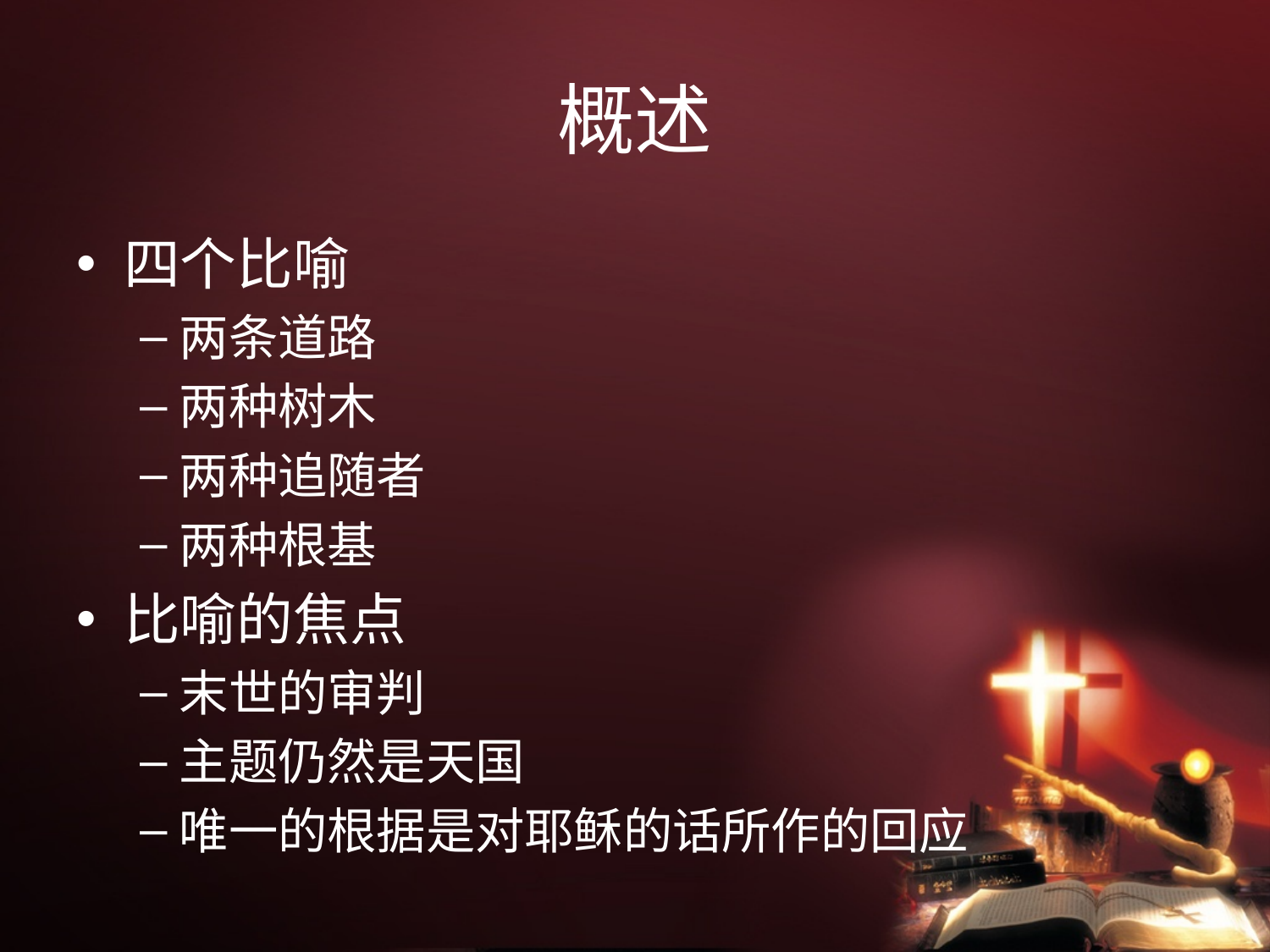

# 概述
四个比喻
两条道路
两种树木
两种追随者
两种根基
比喻的焦点
末世的审判
主题仍然是天国
唯一的根据是对耶稣的话所作的回应